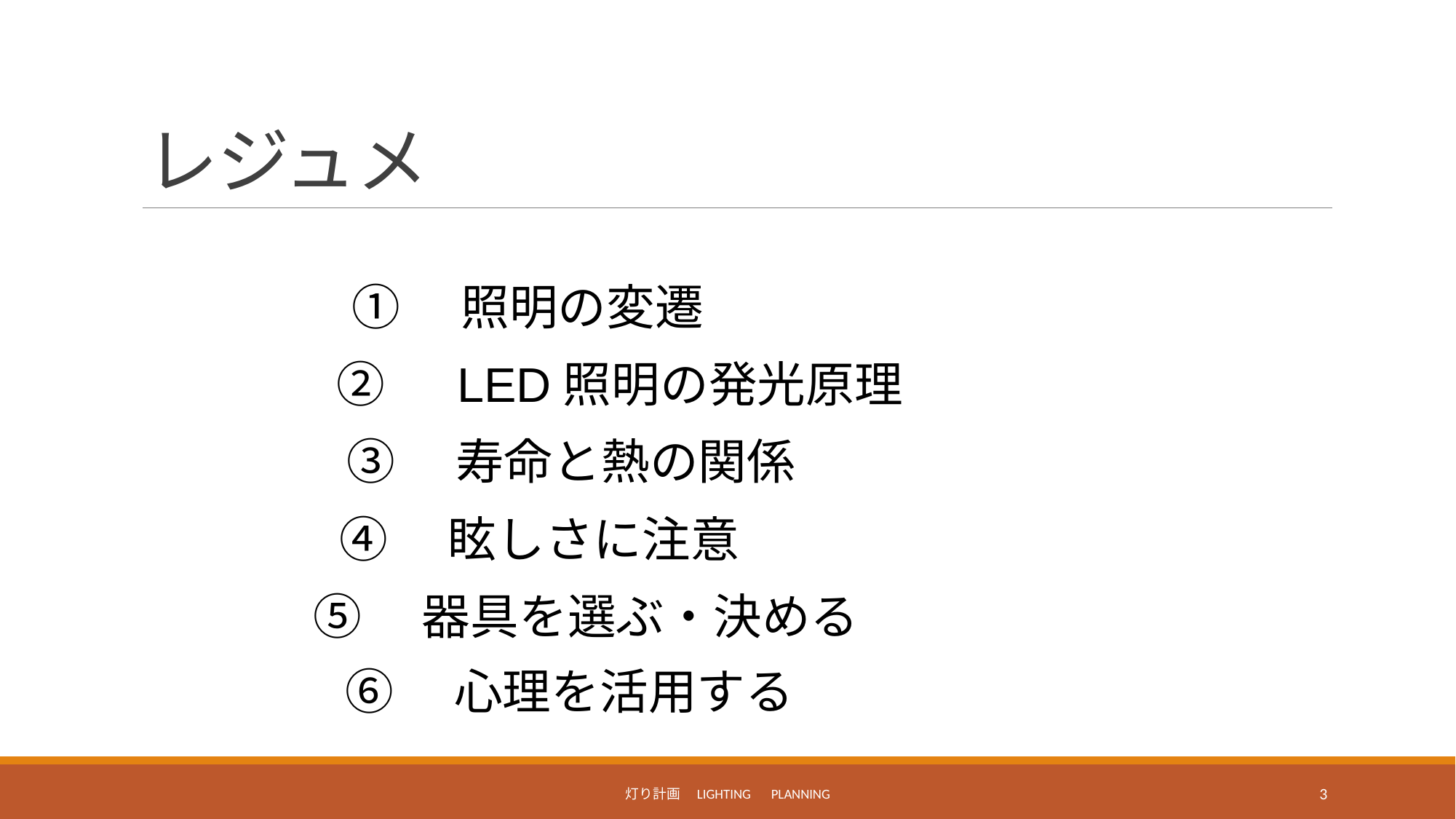

# レジュメ
①　照明の変遷
②　LED照明の発光原理
③　寿命と熱の関係
④　眩しさに注意
⑤　器具を選ぶ・決める
⑥　心理を活用する
灯り計画　Lighting　Planning
3